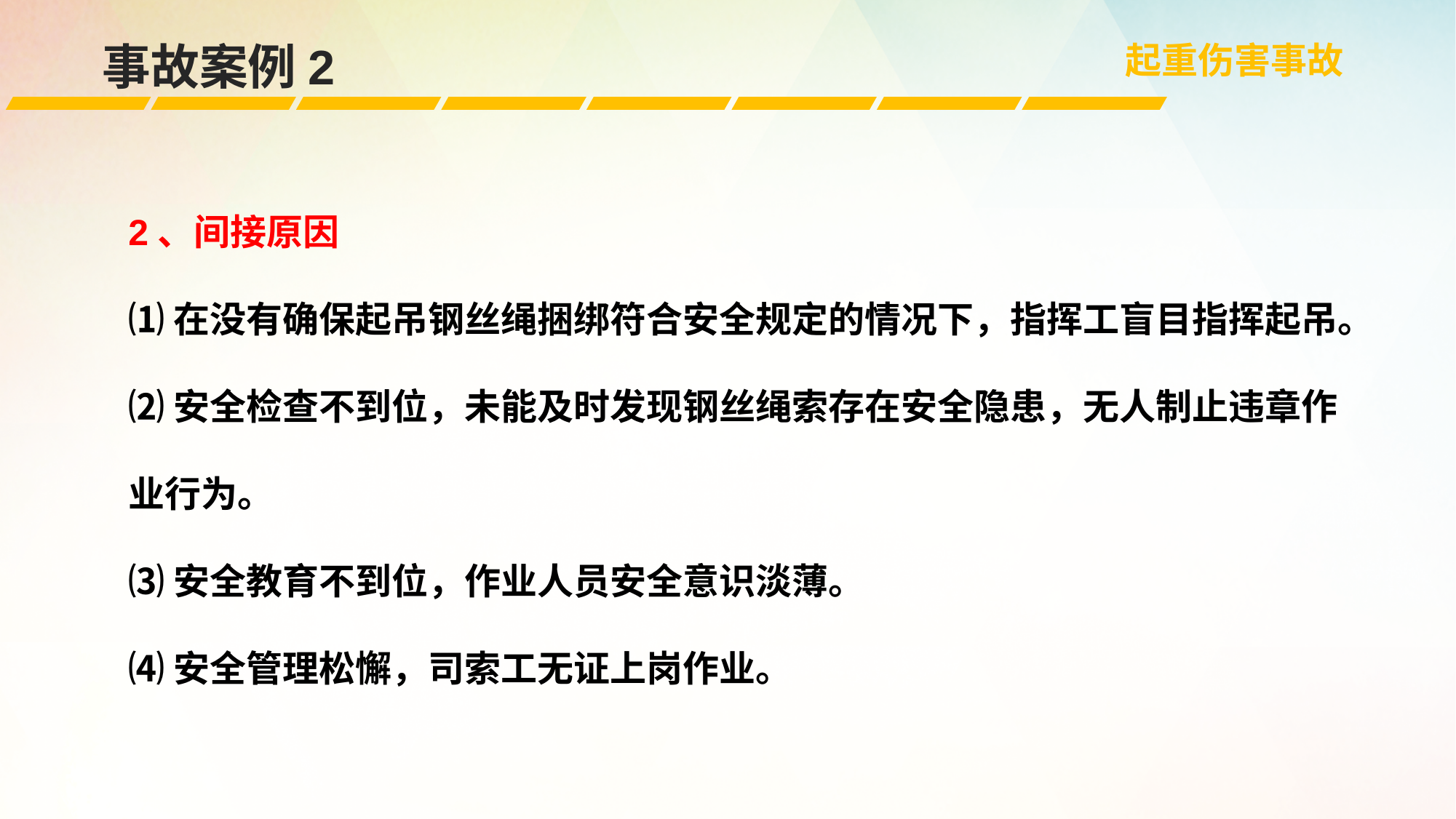

事故案例2
起重伤害事故
2、间接原因
⑴在没有确保起吊钢丝绳捆绑符合安全规定的情况下，指挥工盲目指挥起吊。
⑵安全检查不到位，未能及时发现钢丝绳索存在安全隐患，无人制止违章作业行为。
⑶安全教育不到位，作业人员安全意识淡薄。
⑷安全管理松懈，司索工无证上岗作业。